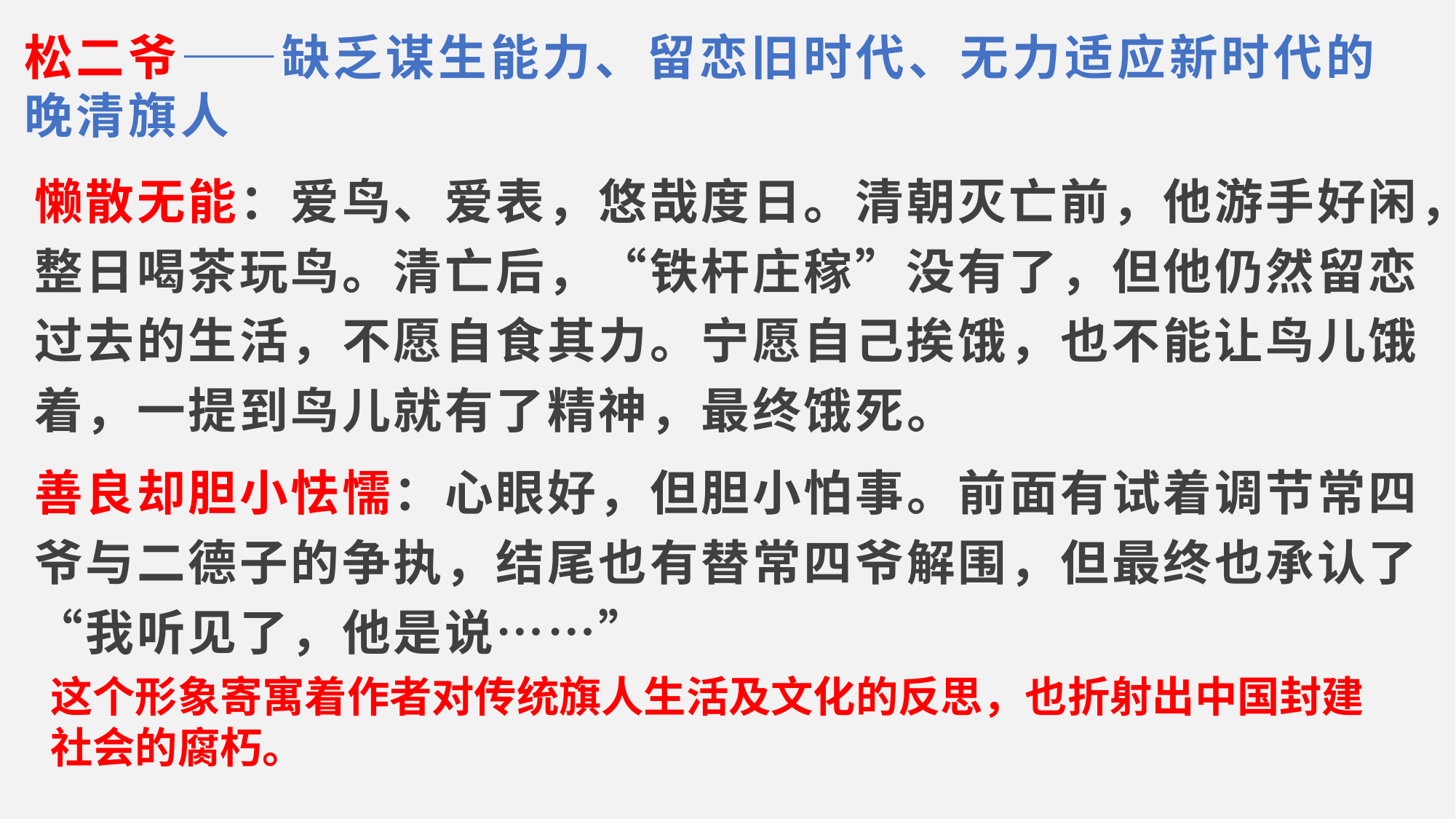

松二爷——缺乏谋生能力、留恋旧时代、无力适应新时代的晚清旗人
懒散无能：爱鸟、爱表，悠哉度日。清朝灭亡前，他游手好闲，整日喝茶玩鸟。清亡后，“铁杆庄稼”没有了，但他仍然留恋过去的生活，不愿自食其力。宁愿自己挨饿，也不能让鸟儿饿着，一提到鸟儿就有了精神，最终饿死。
善良却胆小怯懦：心眼好，但胆小怕事。前面有试着调节常四爷与二德子的争执，结尾也有替常四爷解围，但最终也承认了“我听见了，他是说……”
这个形象寄寓着作者对传统旗人生活及文化的反思，也折射出中国封建社会的腐朽。